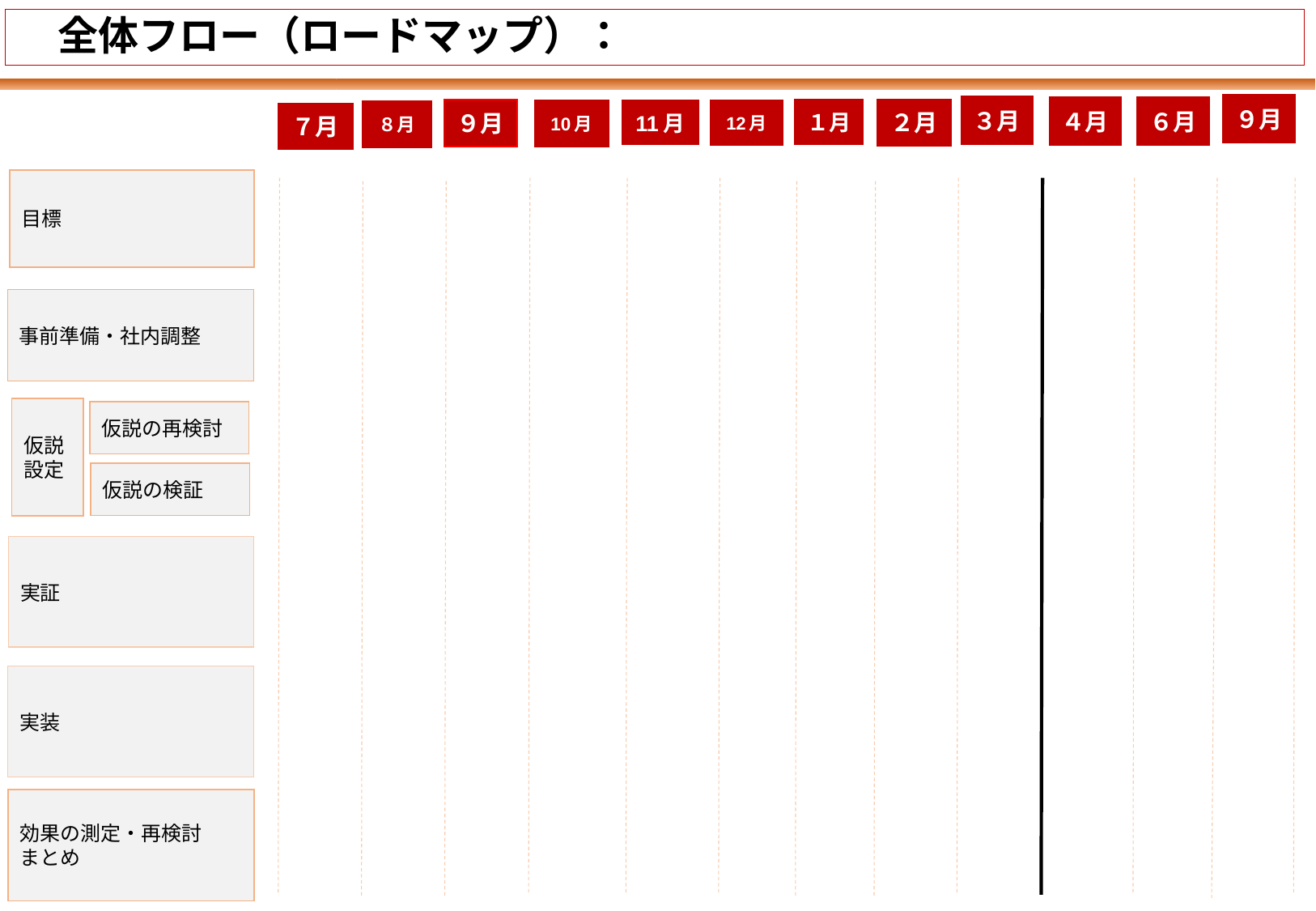

# 全体フロー（ロードマップ）：

９月
３月
６月
４月
２月
１月
９月
10月
11月
12月
８月
７月
目標
事前準備・社内調整
仮説設定
仮説の再検討
仮説の検証
実証
実装
効果の測定・再検討
まとめ